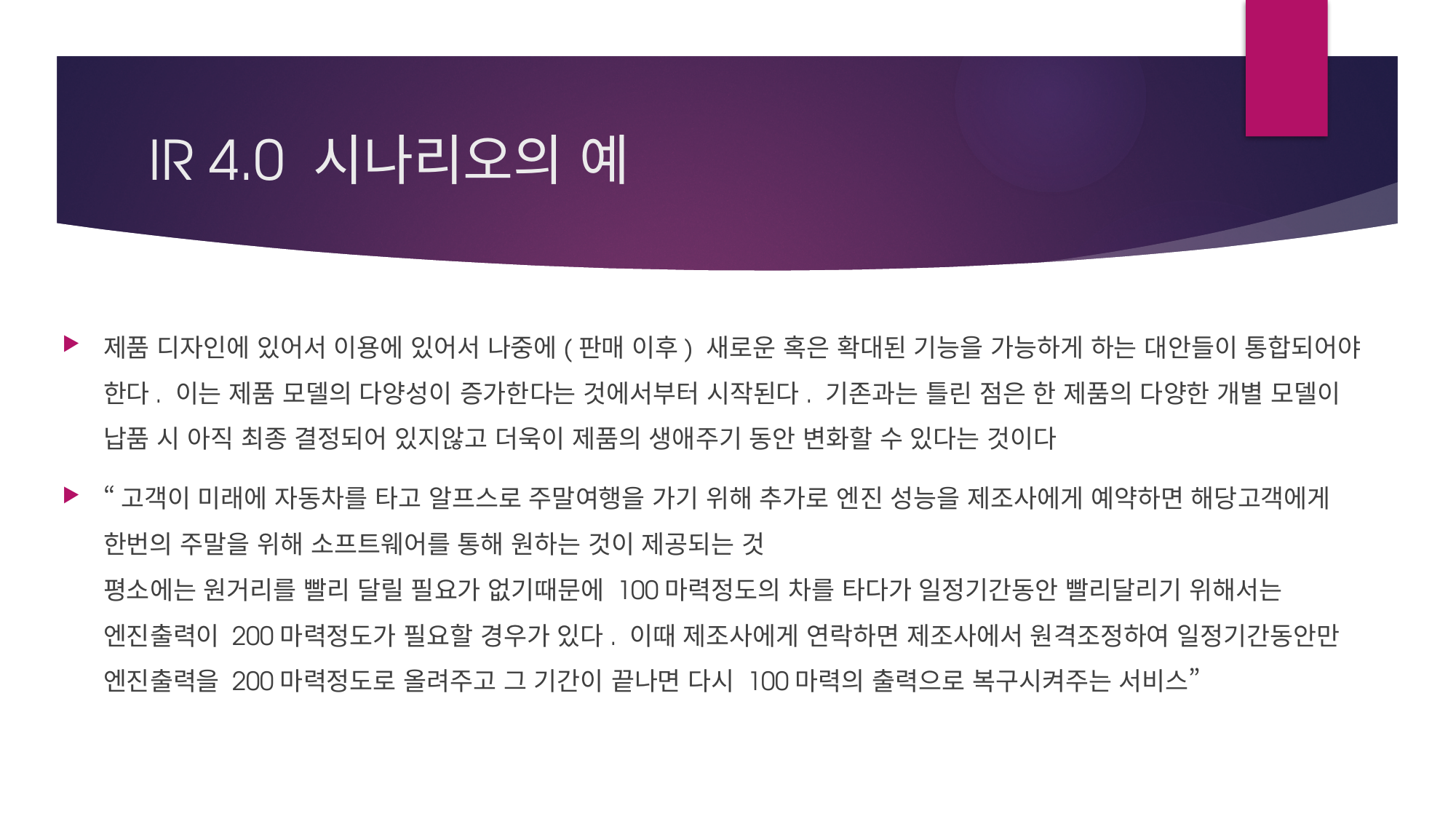

# IR 4.0 시나리오의 예
제품 디자인에 있어서 이용에 있어서 나중에(판매 이후) 새로운 혹은 확대된 기능을 가능하게 하는 대안들이 통합되어야 한다. 이는 제품 모델의 다양성이 증가한다는 것에서부터 시작된다. 기존과는 틀린 점은 한 제품의 다양한 개별 모델이 납품 시 아직 최종 결정되어 있지않고 더욱이 제품의 생애주기 동안 변화할 수 있다는 것이다
“고객이 미래에 자동차를 타고 알프스로 주말여행을 가기 위해 추가로 엔진 성능을 제조사에게 예약하면 해당고객에게 한번의 주말을 위해 소프트웨어를 통해 원하는 것이 제공되는 것
평소에는 원거리를 빨리 달릴 필요가 없기때문에 100마력정도의 차를 타다가 일정기간동안 빨리달리기 위해서는 엔진출력이 200마력정도가 필요할 경우가 있다. 이때 제조사에게 연락하면 제조사에서 원격조정하여 일정기간동안만 엔진출력을 200마력정도로 올려주고 그 기간이 끝나면 다시 100마력의 출력으로 복구시켜주는 서비스”